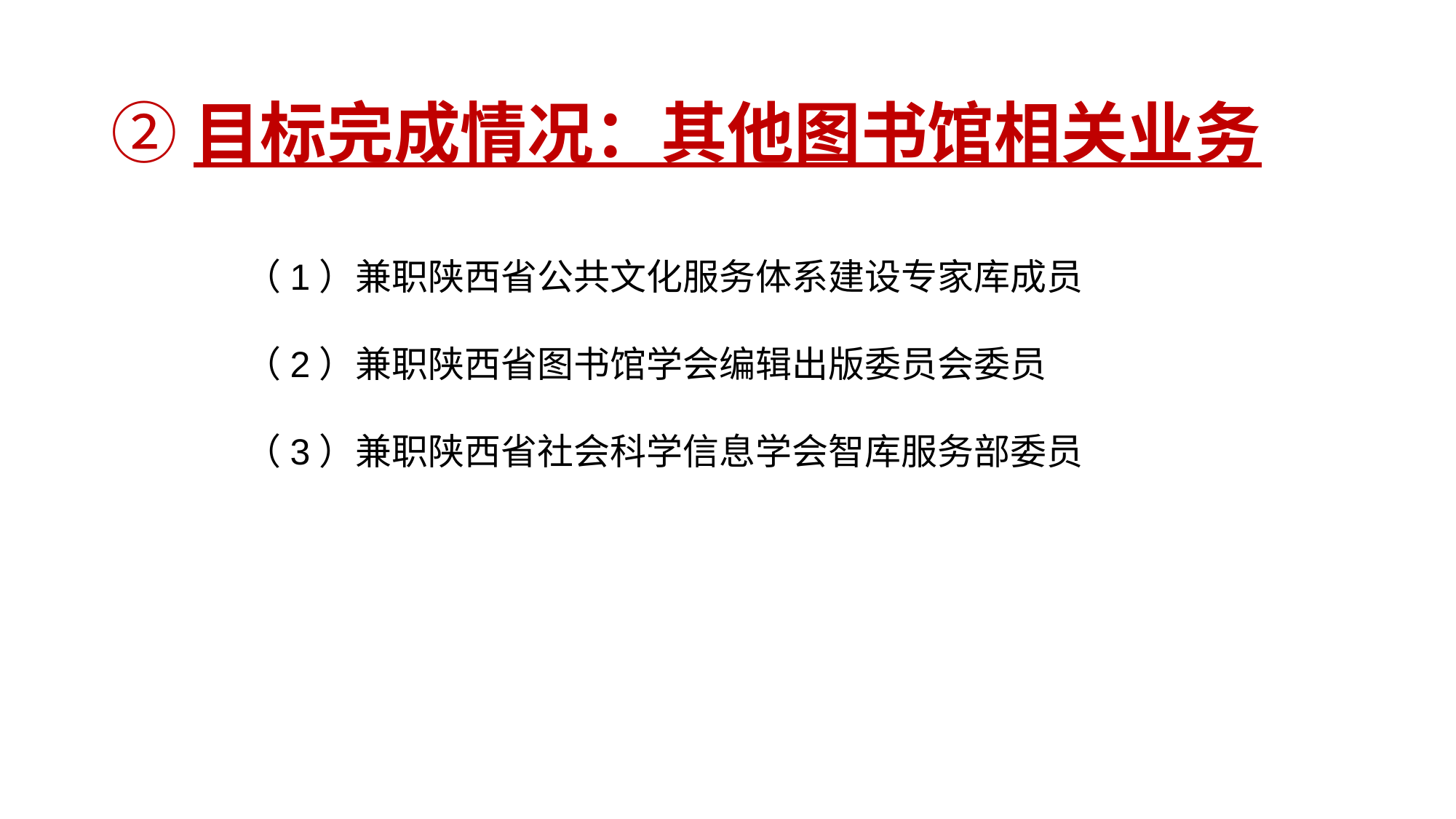

# ②目标完成情况：其他图书馆相关业务
（1）兼职陕西省公共文化服务体系建设专家库成员
（2）兼职陕西省图书馆学会编辑出版委员会委员
（3）兼职陕西省社会科学信息学会智库服务部委员